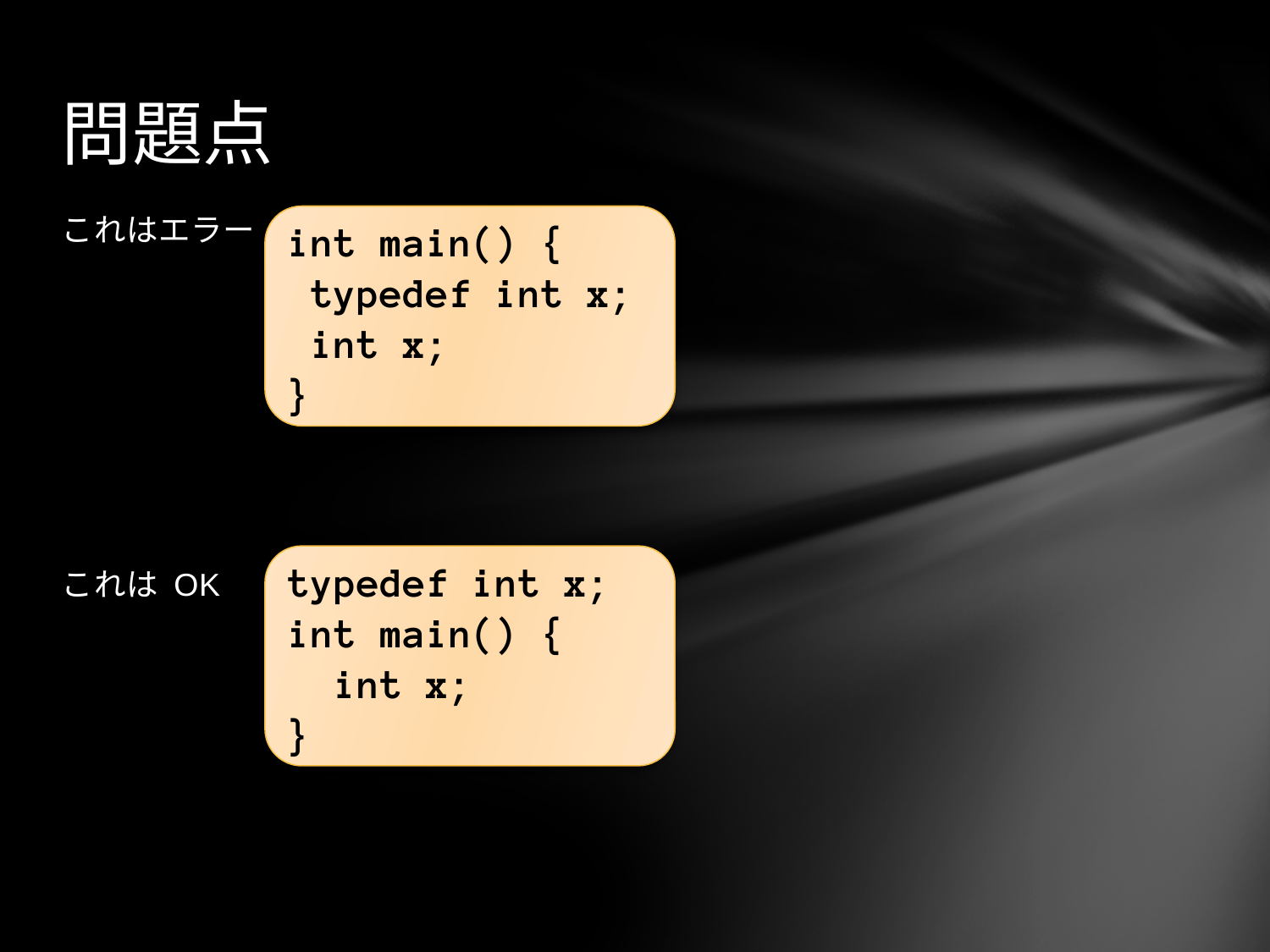

# 問題点
これはエラー

これは OK
int main() {
 typedef int x;
 int x;
}
typedef int x;
int main() {
  int x;
}